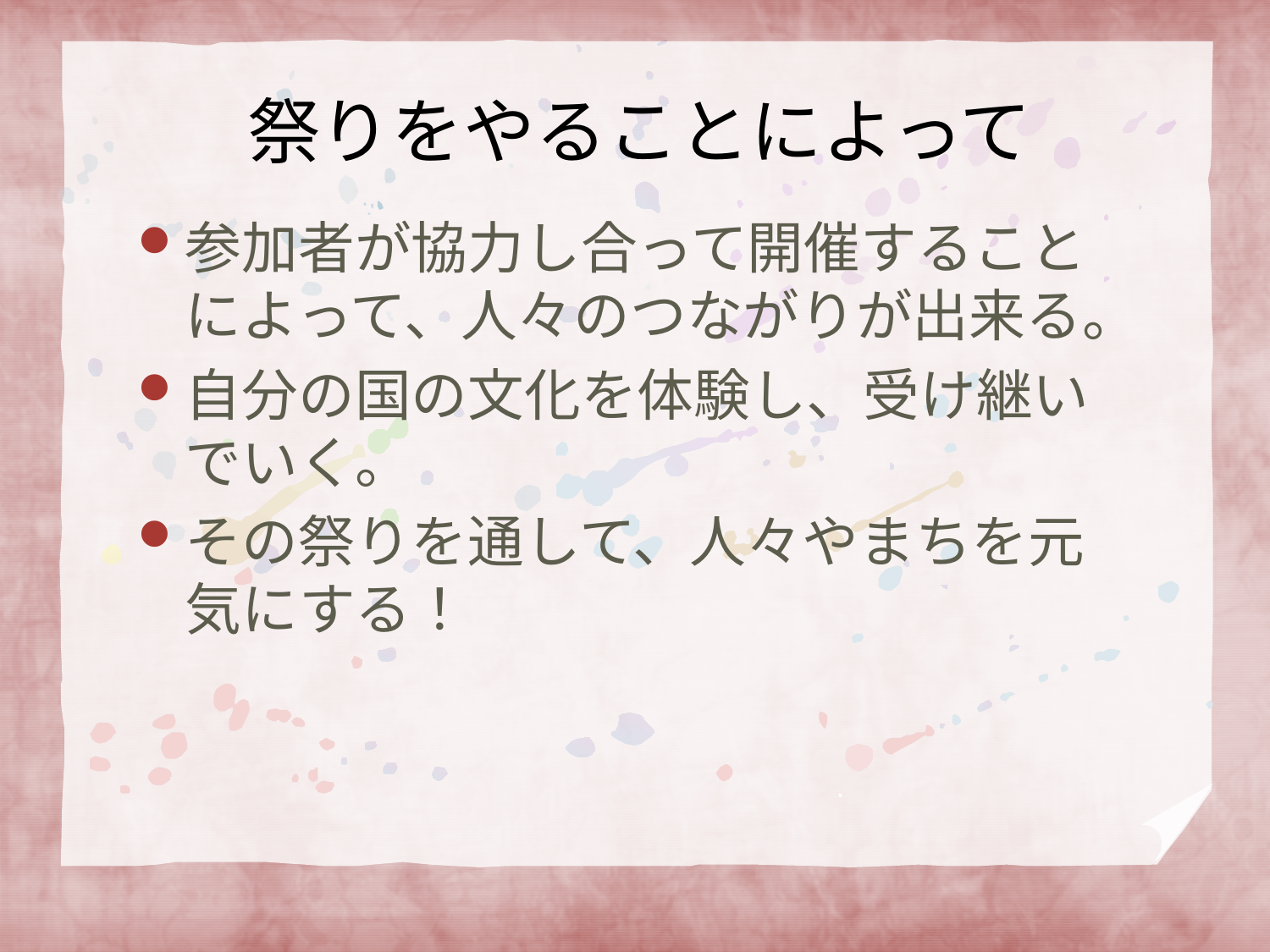

# 祭りをやることによって
参加者が協力し合って開催することによって、人々のつながりが出来る。
自分の国の文化を体験し、受け継いでいく。
その祭りを通して、人々やまちを元気にする！